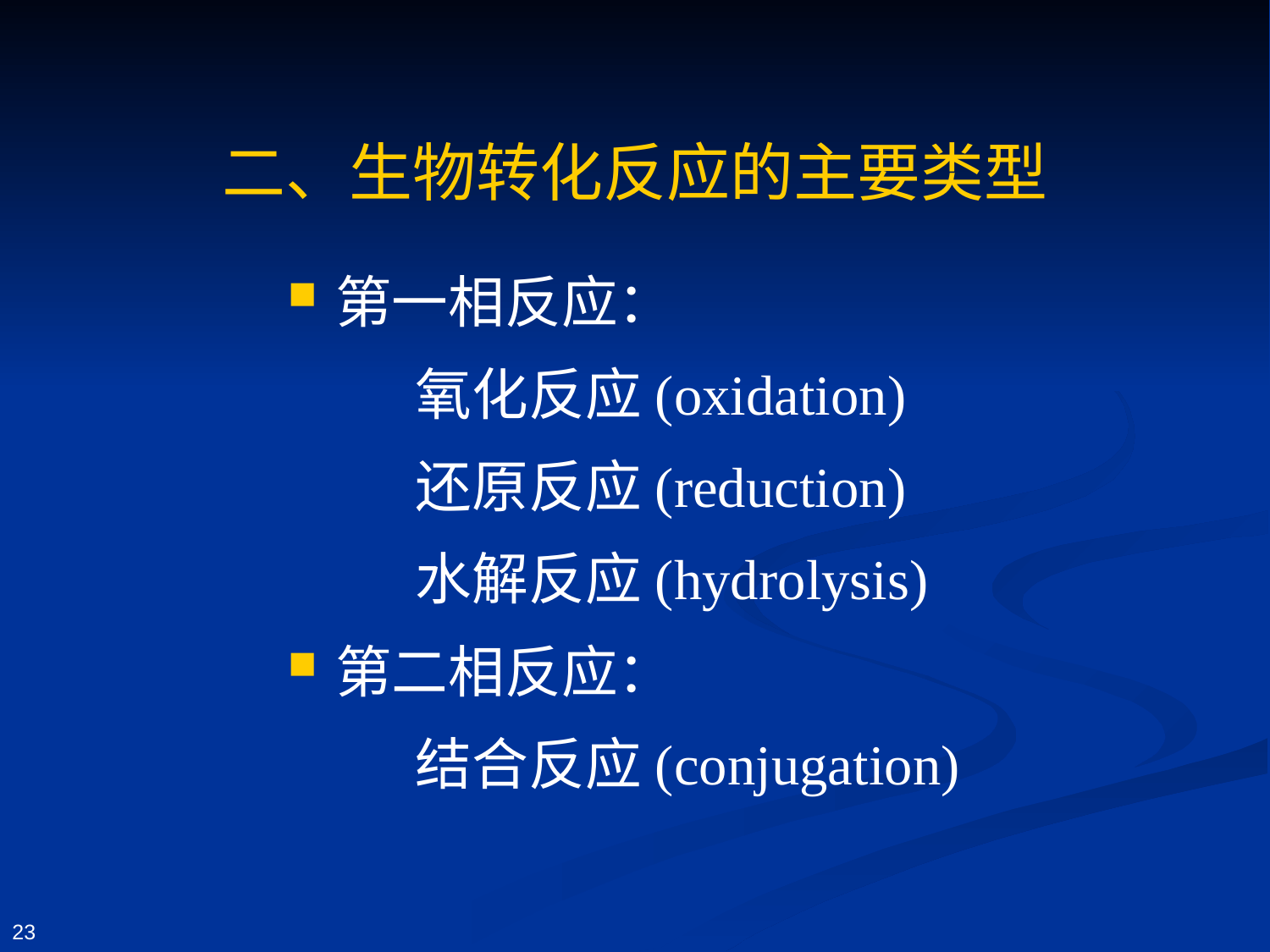

# 二、生物转化反应的主要类型
第一相反应：
         氧化反应(oxidation)
         还原反应(reduction)
         水解反应(hydrolysis)
第二相反应：
         结合反应(conjugation)
23